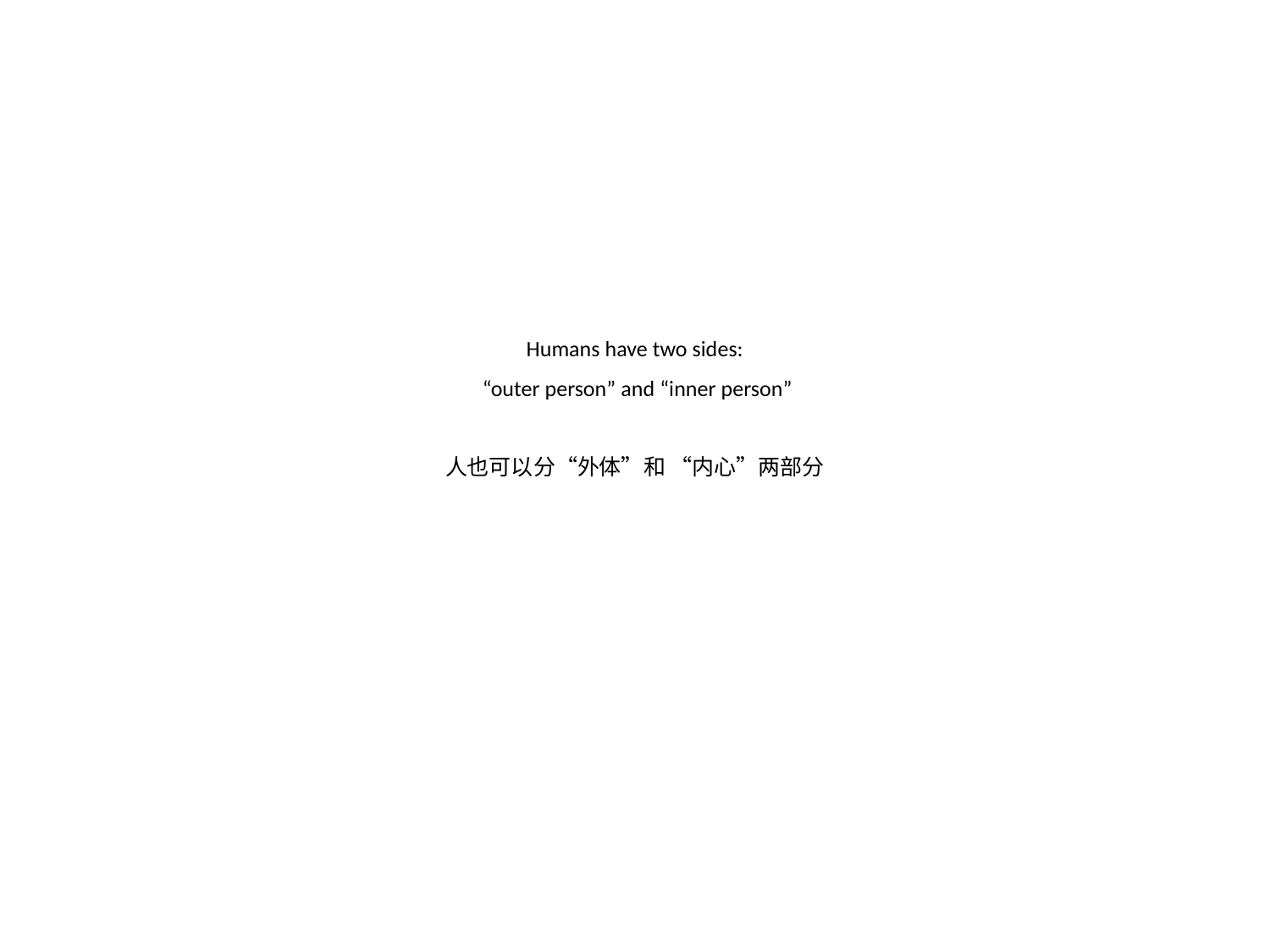

# Humans have two sides: “outer person” and “inner person” 人也可以分“外体”和 “内心”两部分